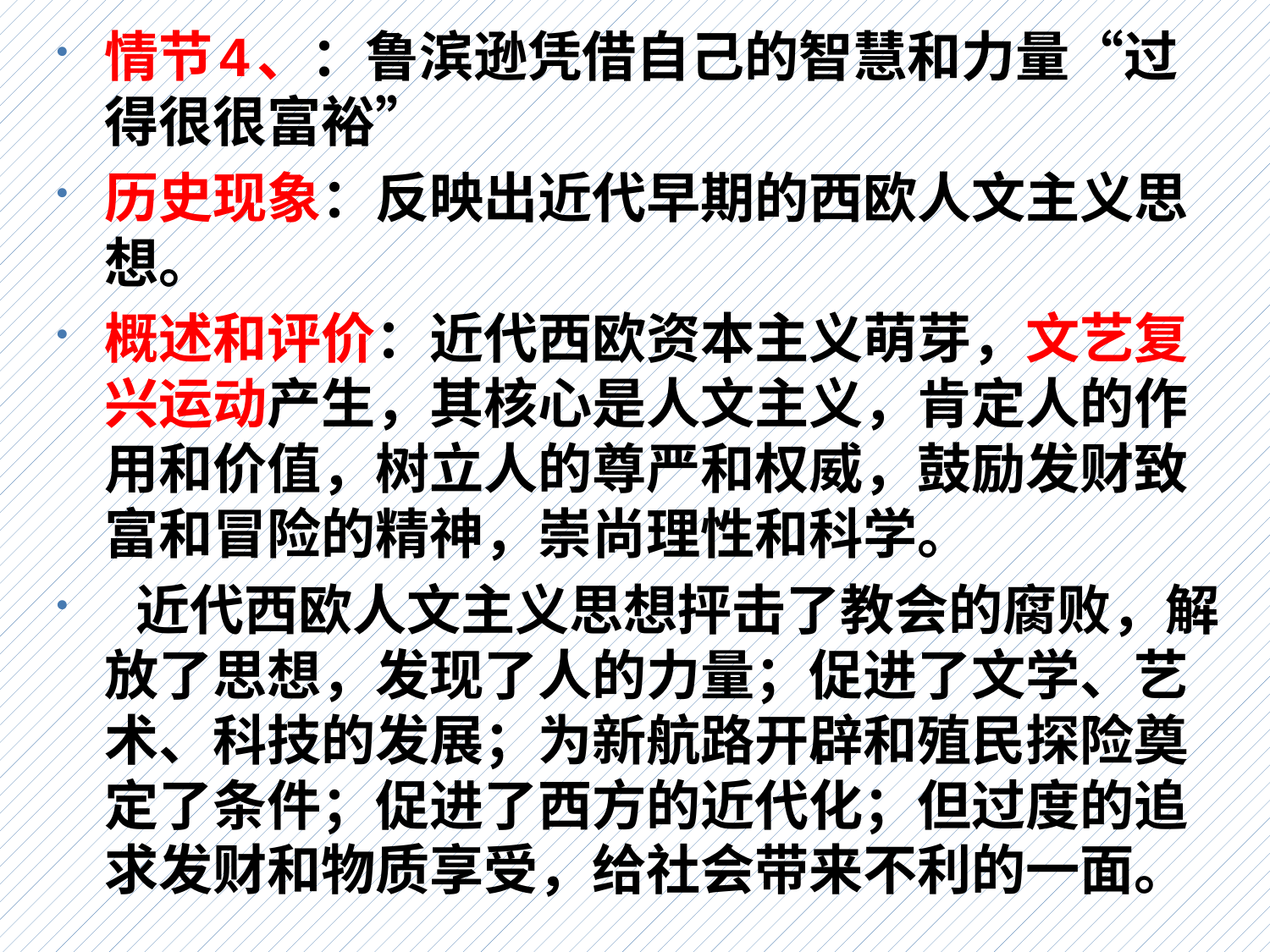

情节4、：鲁滨逊凭借自己的智慧和力量“过得很很富裕”
历史现象：反映出近代早期的西欧人文主义思想。
概述和评价：近代西欧资本主义萌芽，文艺复兴运动产生，其核心是人文主义，肯定人的作用和价值，树立人的尊严和权威，鼓励发财致富和冒险的精神，崇尚理性和科学。
  近代西欧人文主义思想抨击了教会的腐败，解放了思想，发现了人的力量；促进了文学、艺术、科技的发展；为新航路开辟和殖民探险奠定了条件；促进了西方的近代化；但过度的追求发财和物质享受，给社会带来不利的一面。